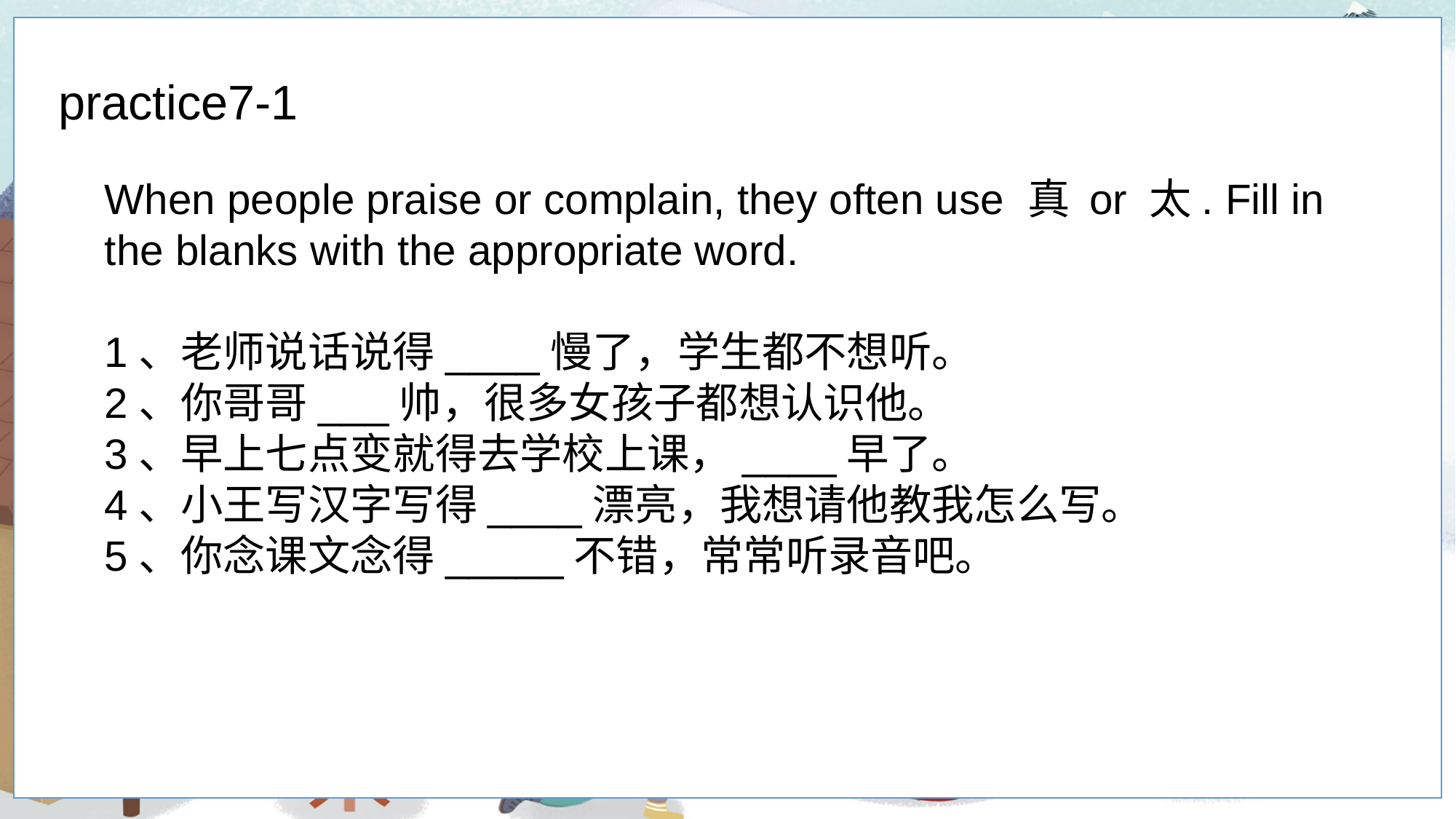

practice7-1
When people praise or complain, they often use 真 or 太. Fill in the blanks with the appropriate word.

1、老师说话说得____慢了，学生都不想听。
2、你哥哥___帅，很多女孩子都想认识他。
3、早上七点变就得去学校上课，____早了。
4、小王写汉字写得____漂亮，我想请他教我怎么写。
5、你念课文念得_____不错，常常听录音吧。